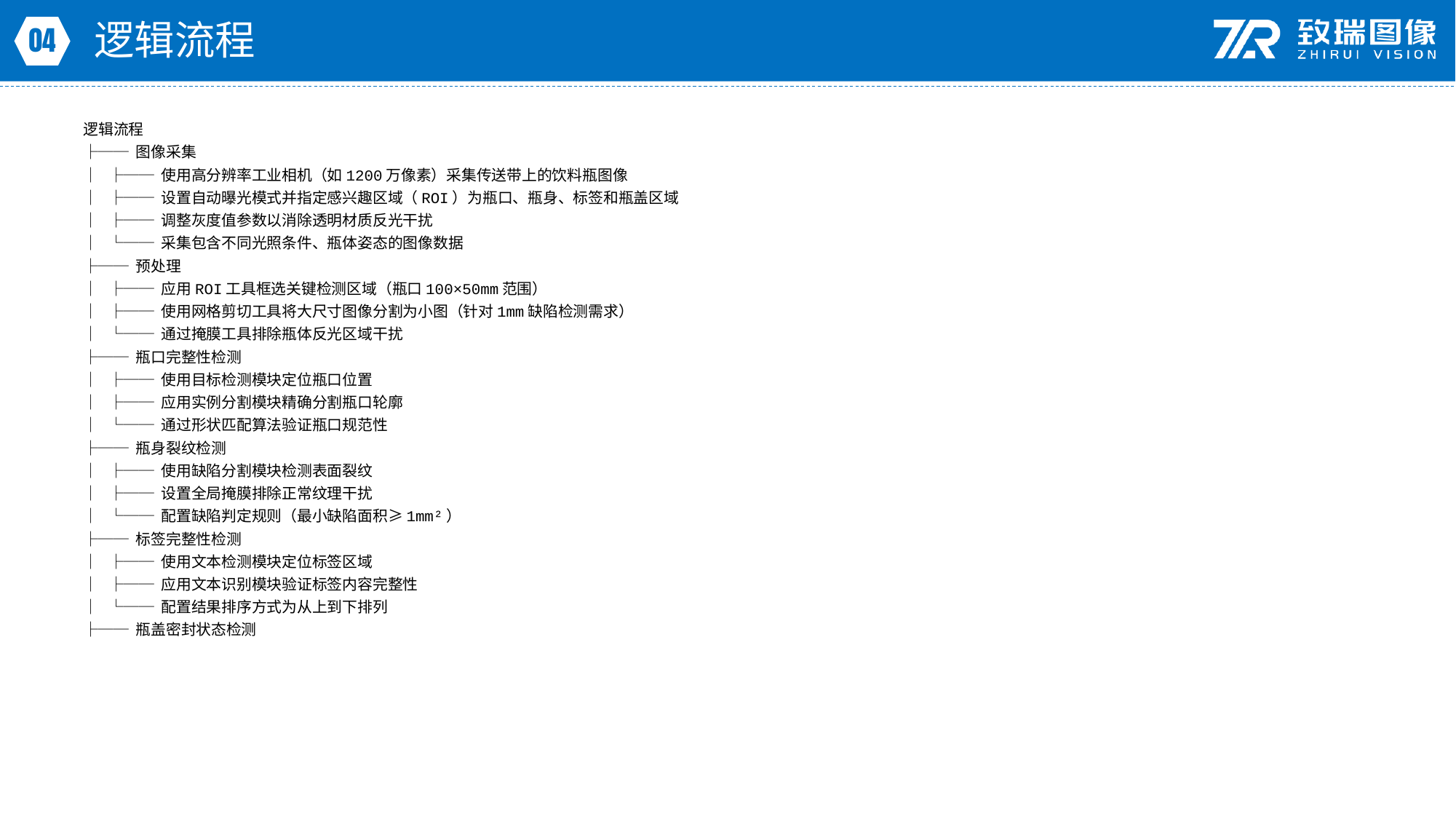

逻辑流程
04

逻辑流程
├── 图像采集
│   ├── 使用高分辨率工业相机（如1200万像素）采集传送带上的饮料瓶图像
│   ├── 设置自动曝光模式并指定感兴趣区域（ROI）为瓶口、瓶身、标签和瓶盖区域
│   ├── 调整灰度值参数以消除透明材质反光干扰
│   └── 采集包含不同光照条件、瓶体姿态的图像数据
├── 预处理
│   ├── 应用ROI工具框选关键检测区域（瓶口100×50mm范围）
│   ├── 使用网格剪切工具将大尺寸图像分割为小图（针对1mm缺陷检测需求）
│   └── 通过掩膜工具排除瓶体反光区域干扰
├── 瓶口完整性检测
│   ├── 使用目标检测模块定位瓶口位置
│   ├── 应用实例分割模块精确分割瓶口轮廓
│   └── 通过形状匹配算法验证瓶口规范性
├── 瓶身裂纹检测
│   ├── 使用缺陷分割模块检测表面裂纹
│   ├── 设置全局掩膜排除正常纹理干扰
│   └── 配置缺陷判定规则（最小缺陷面积≥1mm²）
├── 标签完整性检测
│   ├── 使用文本检测模块定位标签区域
│   ├── 应用文本识别模块验证标签内容完整性
│   └── 配置结果排序方式为从上到下排列
├── 瓶盖密封状态检测